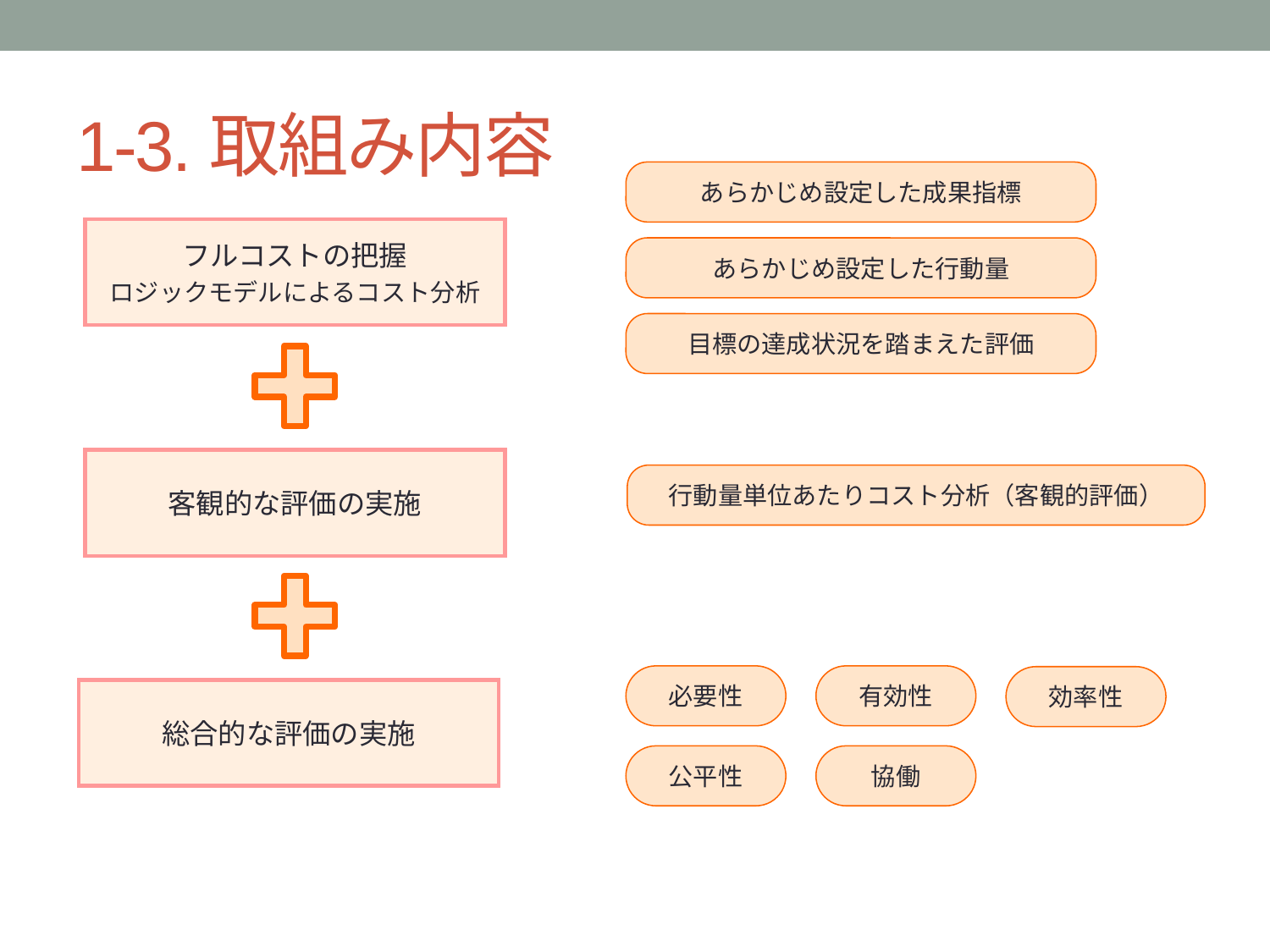

# 1-3.取組み内容
あらかじめ設定した成果指標
フルコストの把握
ロジックモデルによるコスト分析
あらかじめ設定した行動量
目標の達成状況を踏まえた評価

客観的な評価の実施
行動量単位あたりコスト分析（客観的評価）

必要性
有効性
効率性
総合的な評価の実施
公平性
協働